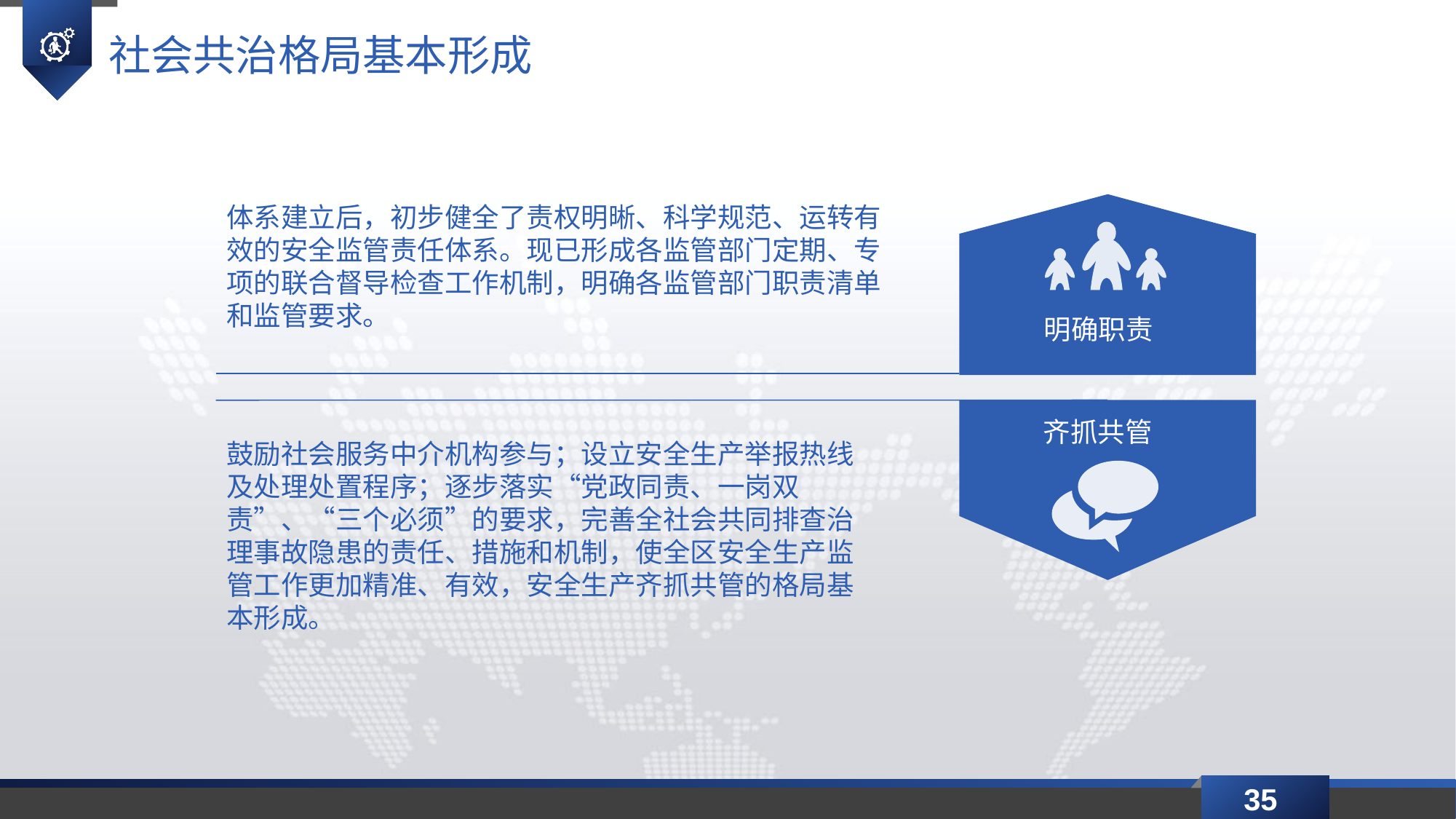

社会共治格局基本形成

体系建立后，初步健全了责权明晰、科学规范、运转有效的安全监管责任体系。现已形成各监管部门定期、专项的联合督导检查工作机制，明确各监管部门职责清单和监管要求。

明确职责

齐抓共管
鼓励社会服务中介机构参与；设立安全生产举报热线及处理处置程序；逐步落实“党政同责、一岗双责”、“三个必须”的要求，完善全社会共同排查治理事故隐患的责任、措施和机制，使全区安全生产监管工作更加精准、有效，安全生产齐抓共管的格局基本形成。

35

延时符